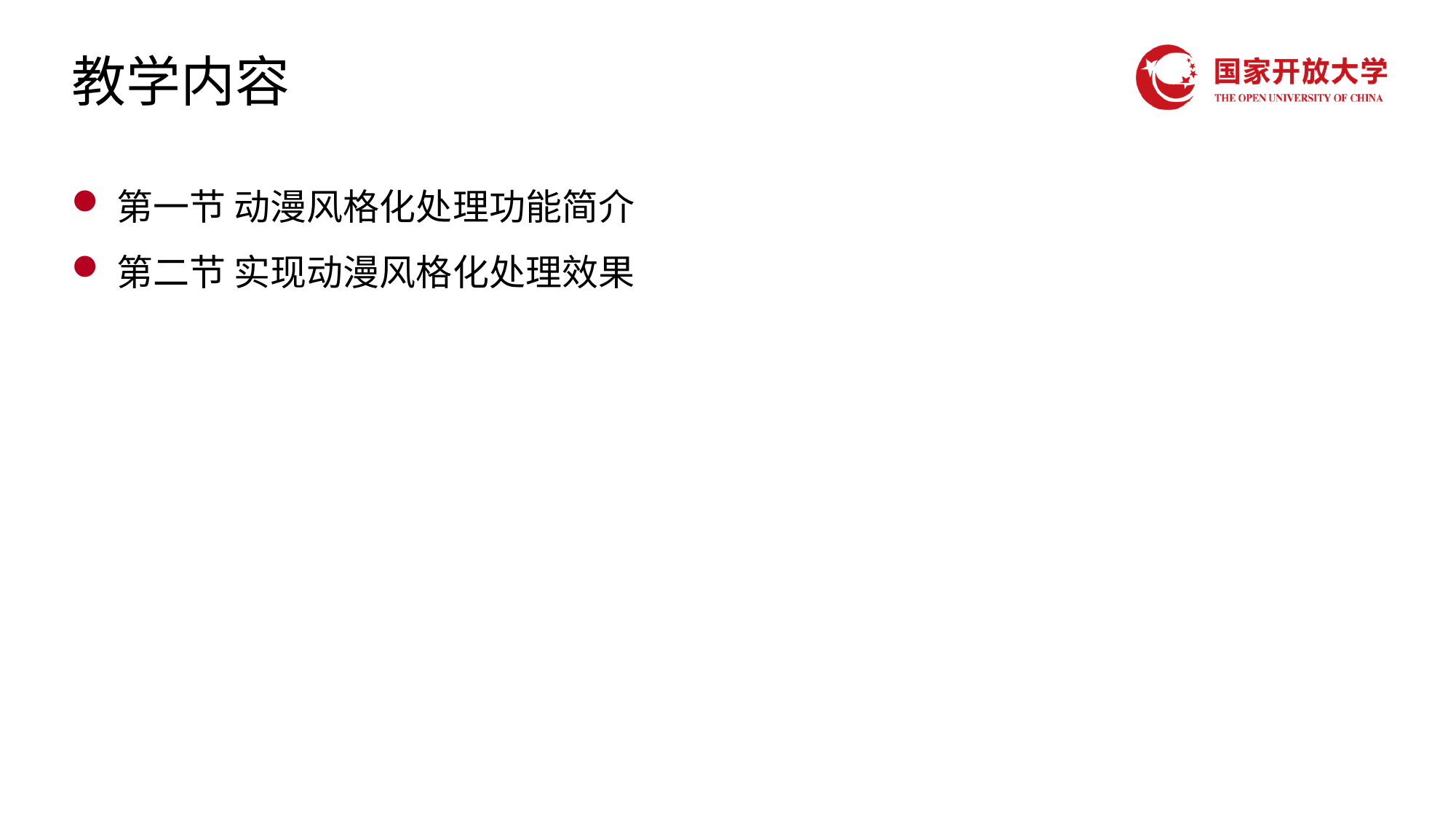

# 教学内容
第一节 动漫风格化处理功能简介
第二节 实现动漫风格化处理效果